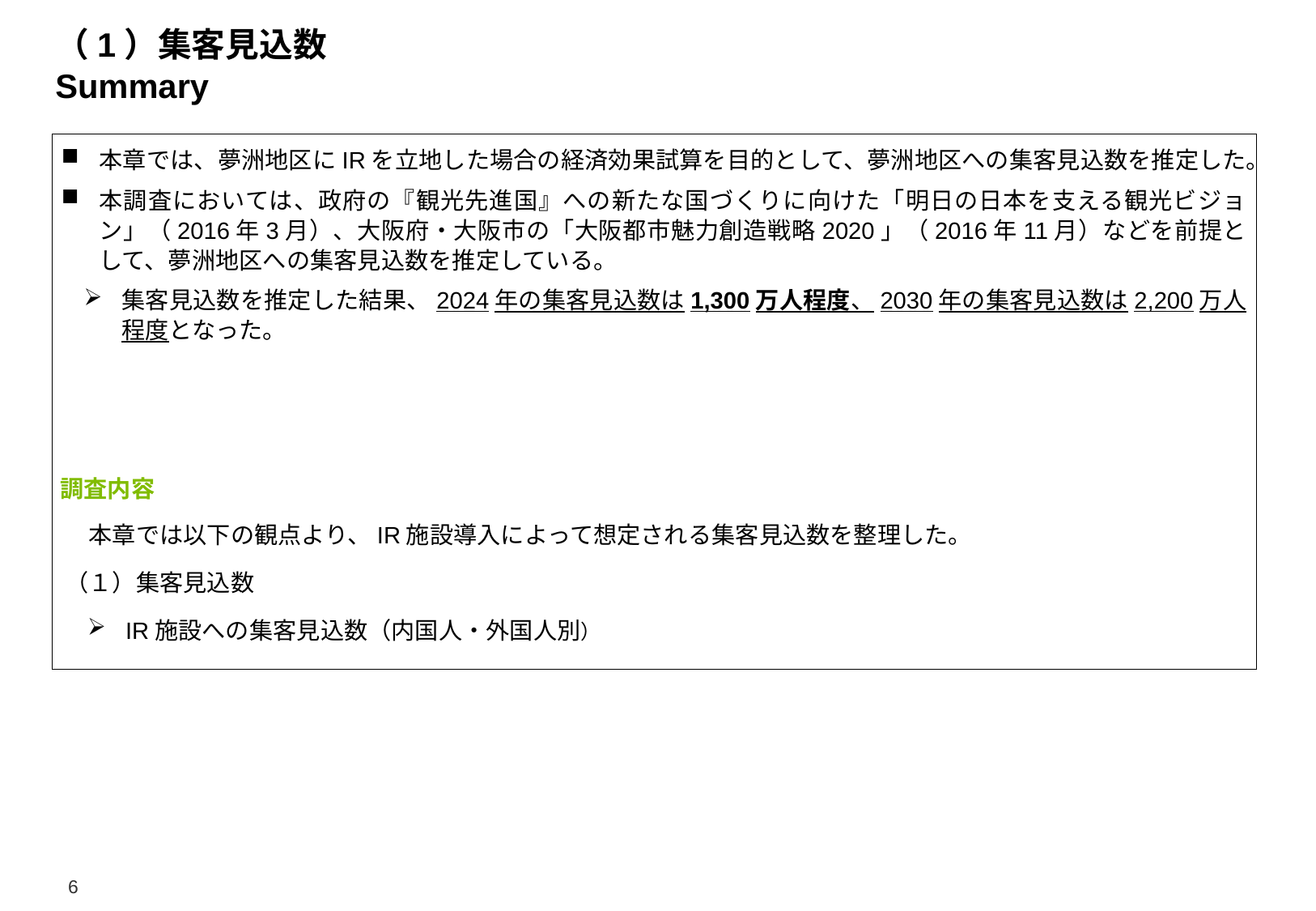

# （1）集客見込数 Summary
本章では、夢洲地区にIRを立地した場合の経済効果試算を目的として、夢洲地区への集客見込数を推定した。
本調査においては、政府の『観光先進国』への新たな国づくりに向けた「明日の日本を支える観光ビジョン」（2016年3月）、大阪府・大阪市の「大阪都市魅力創造戦略2020」（2016年11月）などを前提として、夢洲地区への集客見込数を推定している。
集客見込数を推定した結果、2024年の集客見込数は1,300万人程度、2030年の集客見込数は2,200万人程度となった。
調査内容
　本章では以下の観点より、IR施設導入によって想定される集客見込数を整理した。
（１）集客見込数
IR施設への集客見込数（内国人・外国人別）
6